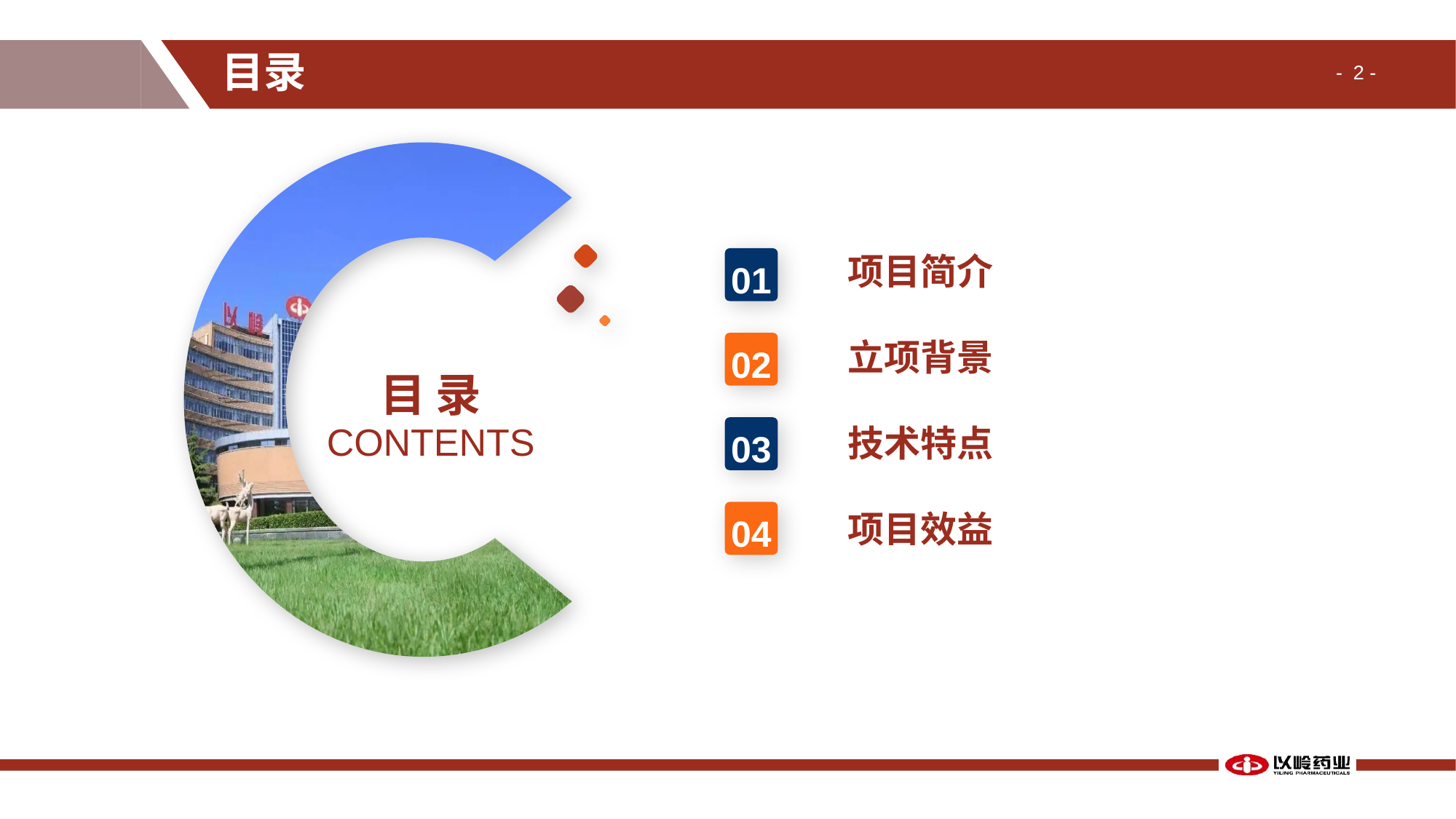

# 目录

项目简介

01

立项背景
02
目 录
CONTENTS
技术特点
03
项目效益
04